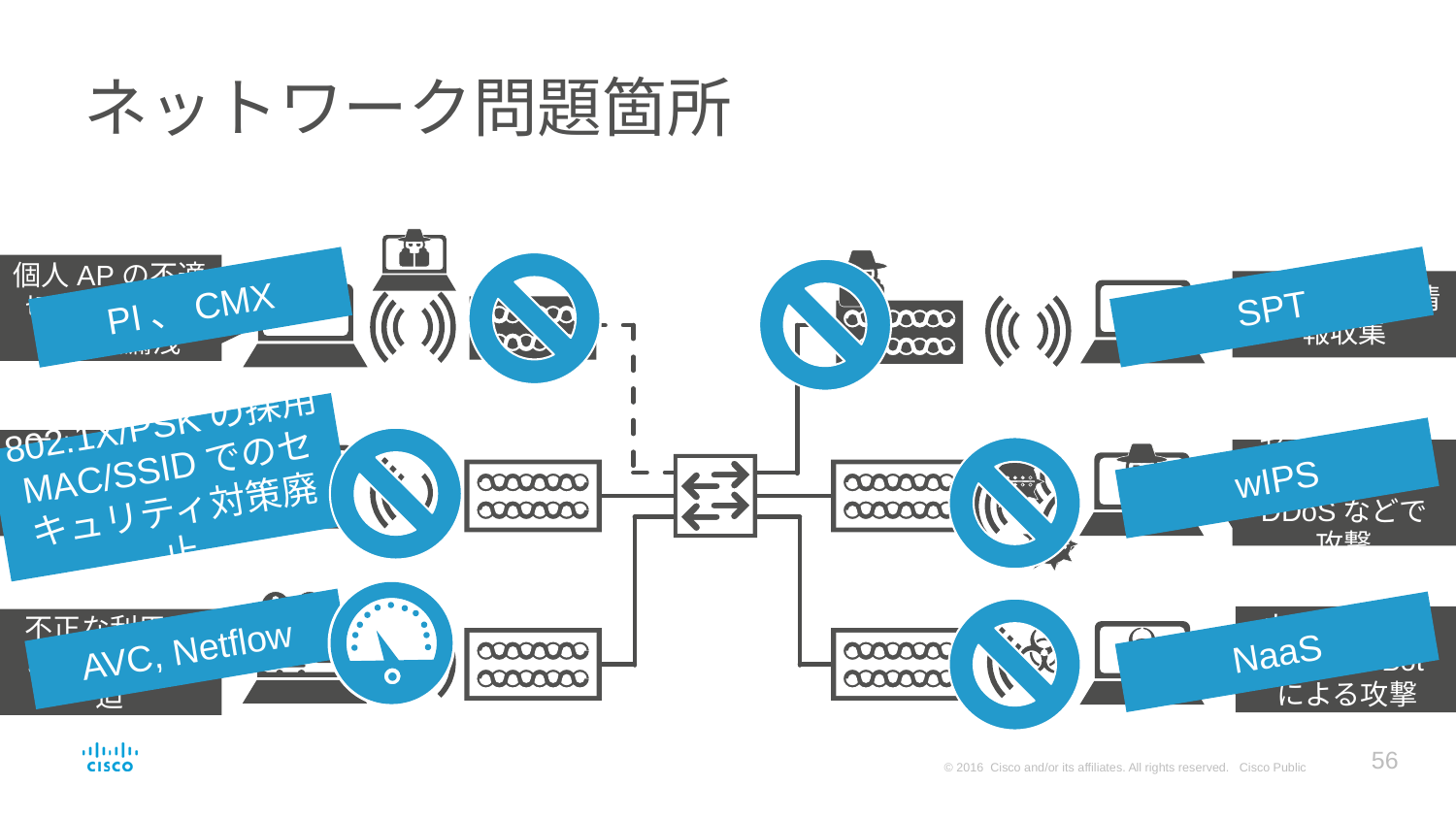

# ネットワーク問題箇所

個人APの不適切な設定による情報漏洩

不正AP上で情報収集
SPT
PI、CMX

802.1X/PSKの採用
MAC/SSIDでのセキュリティ対策廃止

不十分な設定による詐称、不正接続漏洩

セキュリティホールやDDoSなどで攻撃

wIPS

ウィルスのばらまき、Botによる攻撃
不正な利用による通信の圧迫
AVC, Netflow
NaaS